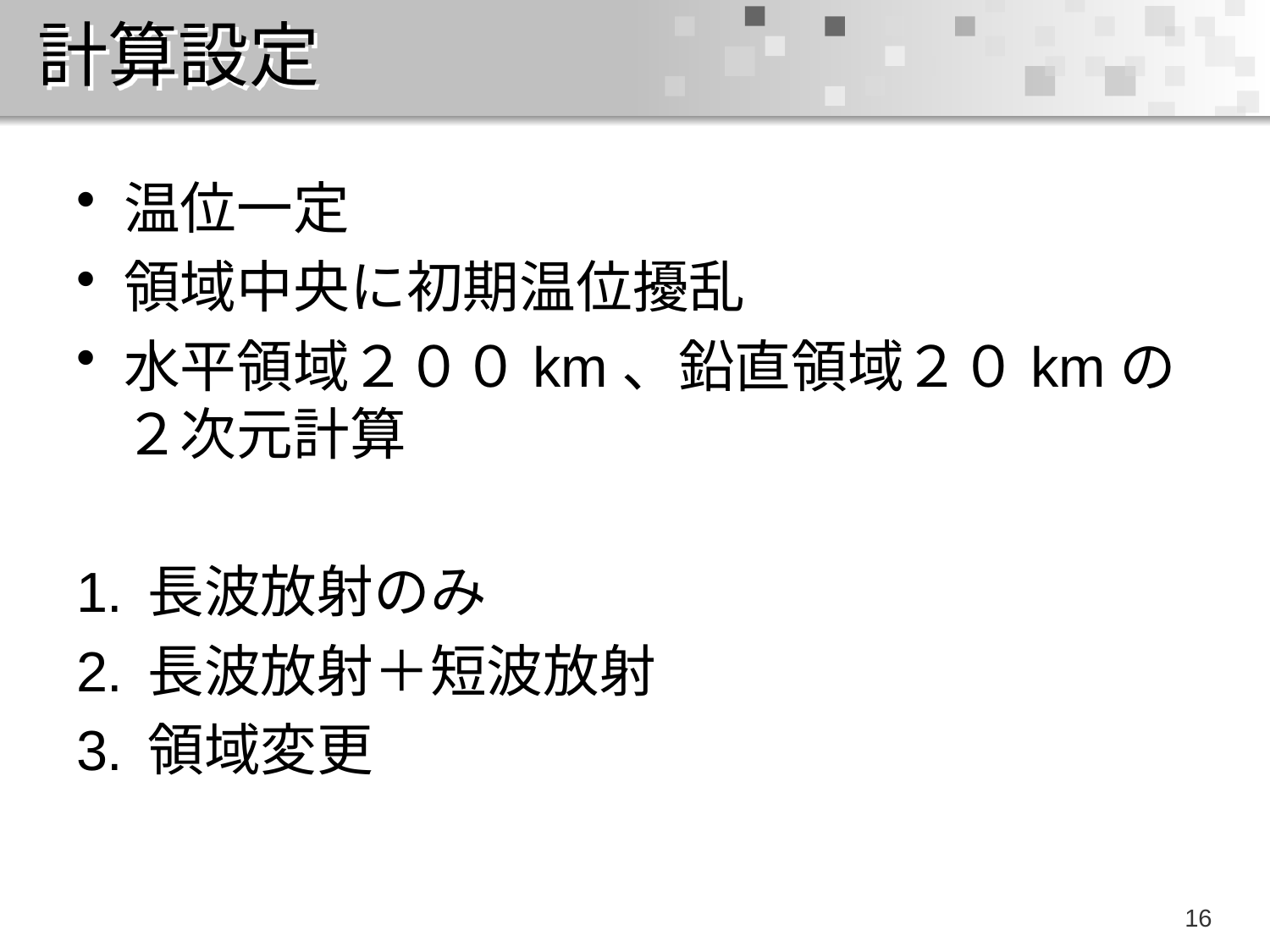

# 計算設定
温位一定
領域中央に初期温位擾乱
水平領域２００km、鉛直領域２０kmの２次元計算

長波放射のみ
長波放射＋短波放射
領域変更
16